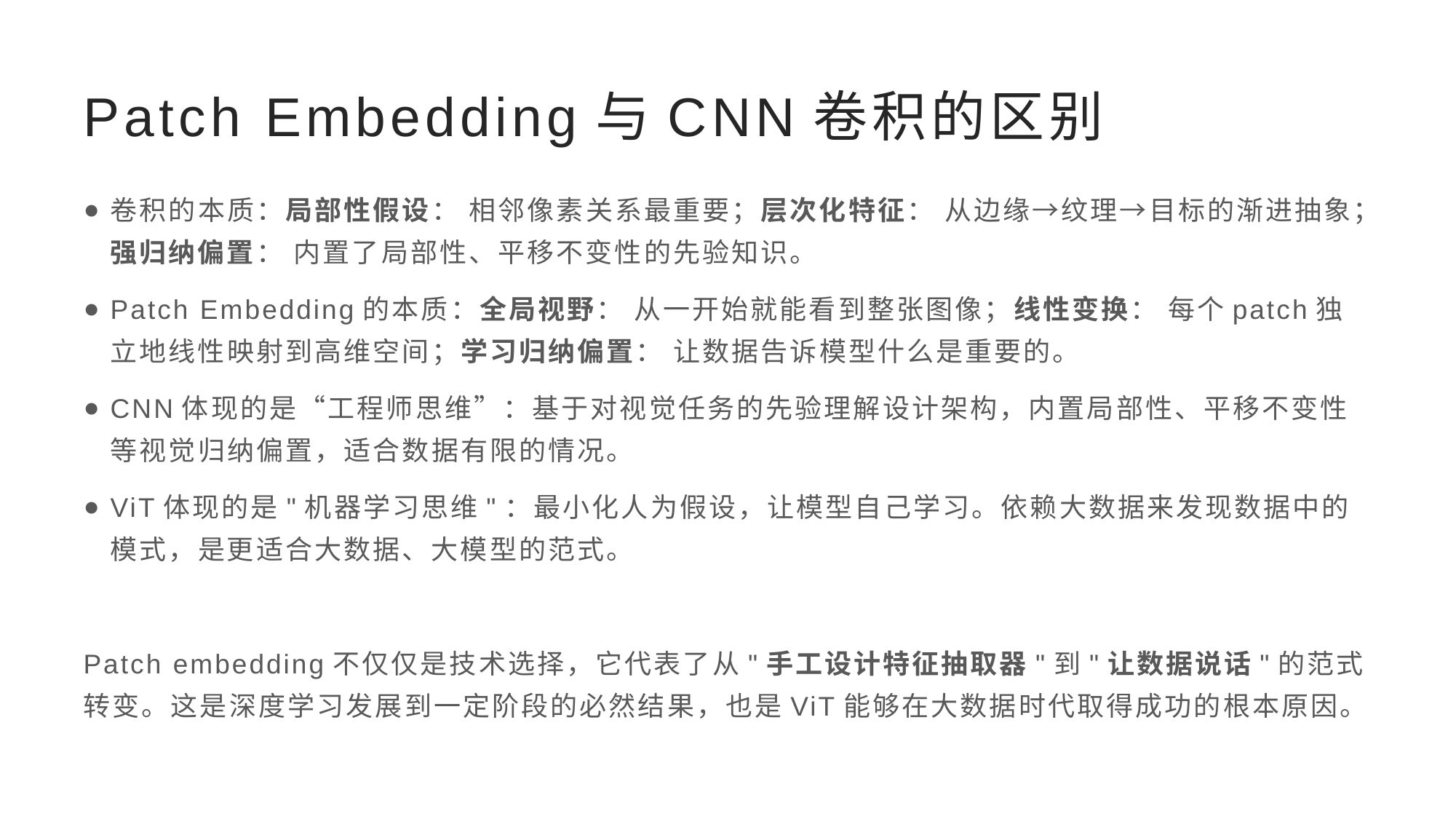

# Patch Embedding与CNN卷积的区别
卷积的本质：局部性假设： 相邻像素关系最重要；层次化特征： 从边缘→纹理→目标的渐进抽象；强归纳偏置： 内置了局部性、平移不变性的先验知识。
Patch Embedding的本质：全局视野： 从一开始就能看到整张图像；线性变换： 每个patch独立地线性映射到高维空间；学习归纳偏置： 让数据告诉模型什么是重要的。
CNN体现的是“工程师思维”：基于对视觉任务的先验理解设计架构，内置局部性、平移不变性等视觉归纳偏置，适合数据有限的情况。
ViT体现的是"机器学习思维"：最小化人为假设，让模型自己学习。依赖大数据来发现数据中的模式，是更适合大数据、大模型的范式。

Patch embedding不仅仅是技术选择，它代表了从"手工设计特征抽取器"到"让数据说话"的范式转变。这是深度学习发展到一定阶段的必然结果，也是ViT能够在大数据时代取得成功的根本原因。